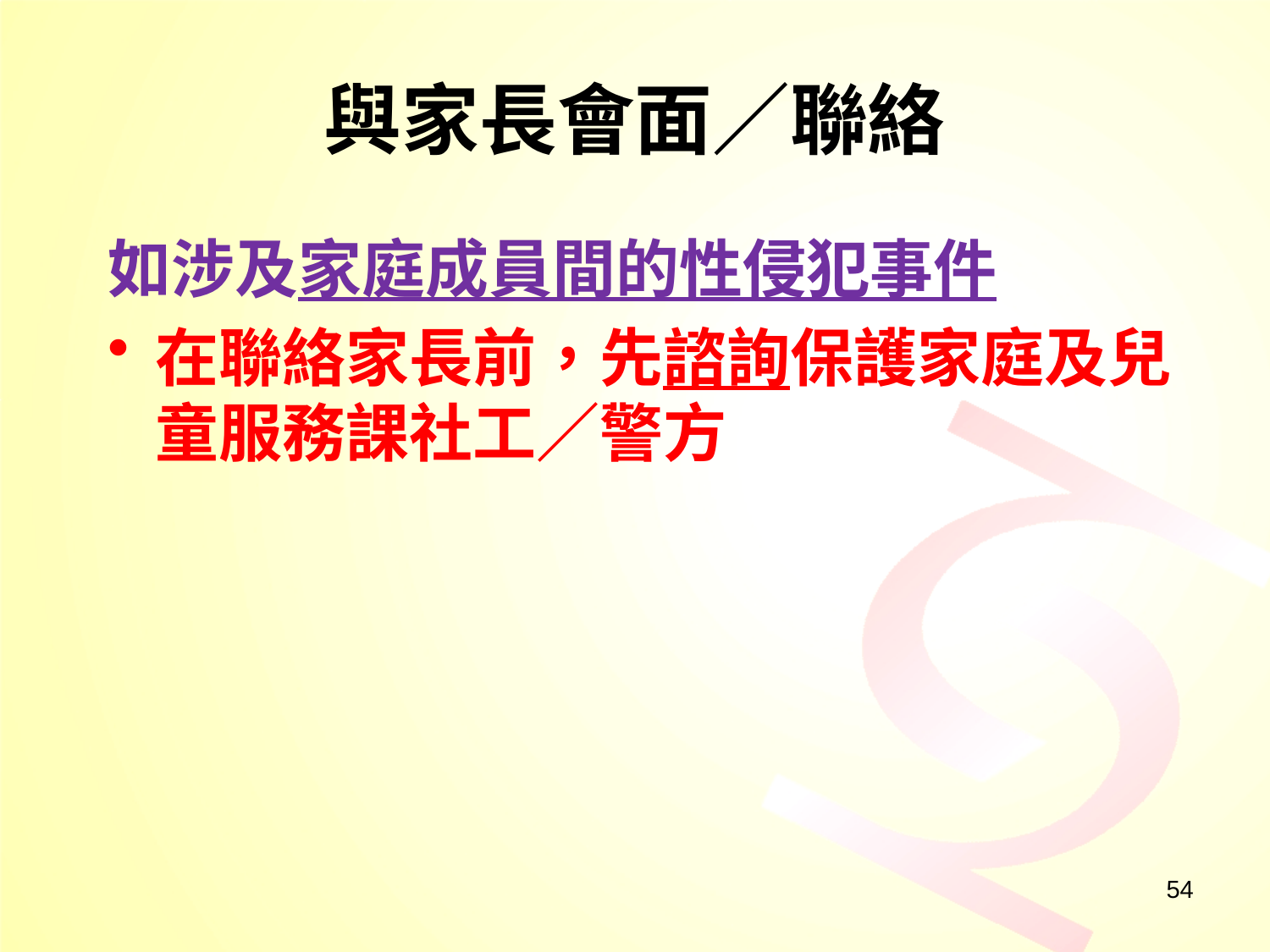

# 與家長會面／聯絡
如涉及家庭成員間的性侵犯事件
在聯絡家長前，先諮詢保護家庭及兒童服務課社工／警方

54